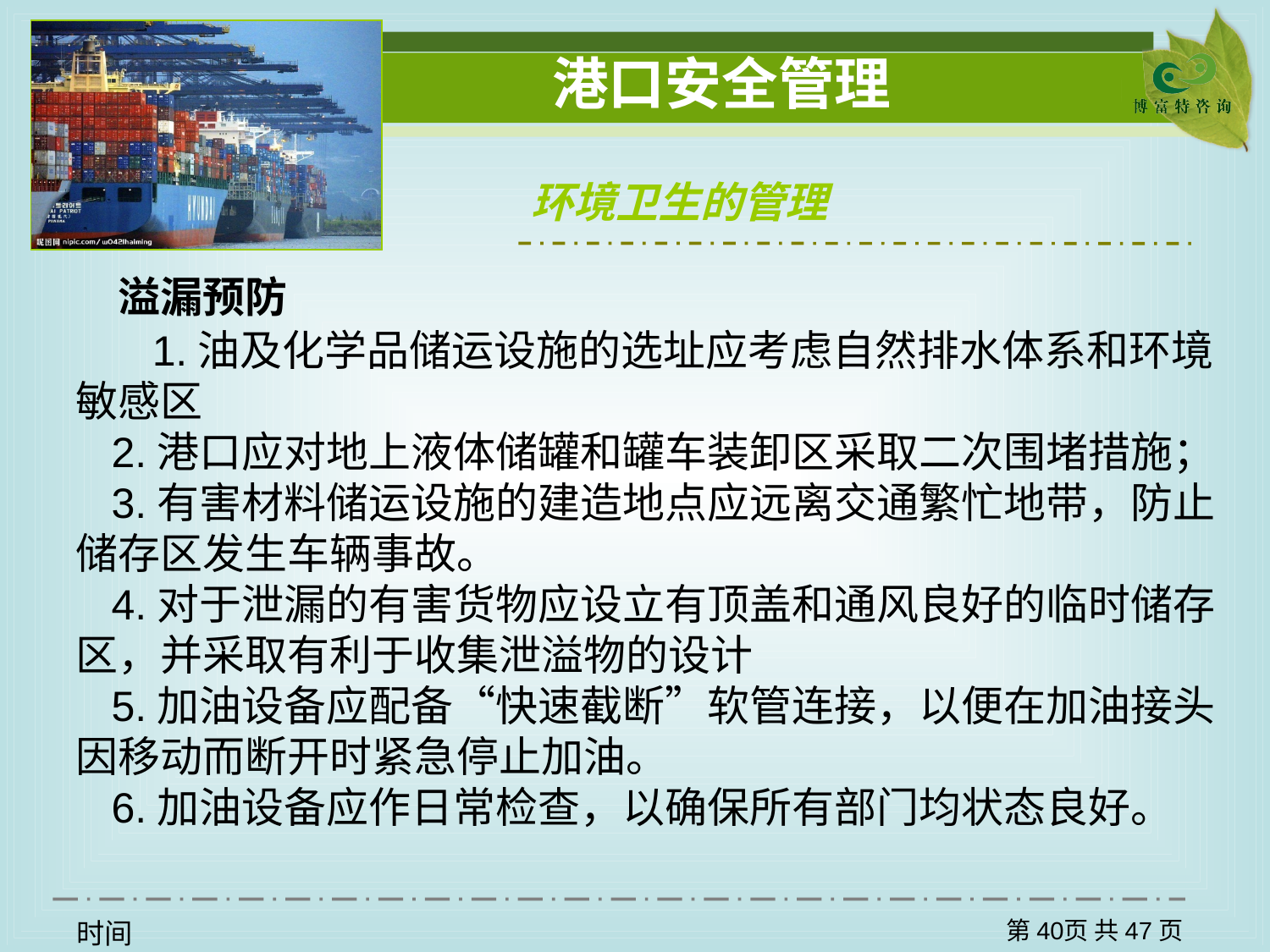

环境卫生的管理
溢漏预防
   1.油及化学品储运设施的选址应考虑自然排水体系和环境敏感区
   2.港口应对地上液体储罐和罐车装卸区采取二次围堵措施；
   3.有害材料储运设施的建造地点应远离交通繁忙地带，防止储存区发生车辆事故。
   4.对于泄漏的有害货物应设立有顶盖和通风良好的临时储存区，并采取有利于收集泄溢物的设计
   5.加油设备应配备“快速截断”软管连接，以便在加油接头  因移动而断开时紧急停止加油。
   6.加油设备应作日常检查，以确保所有部门均状态良好。
第40页 共47页
时间